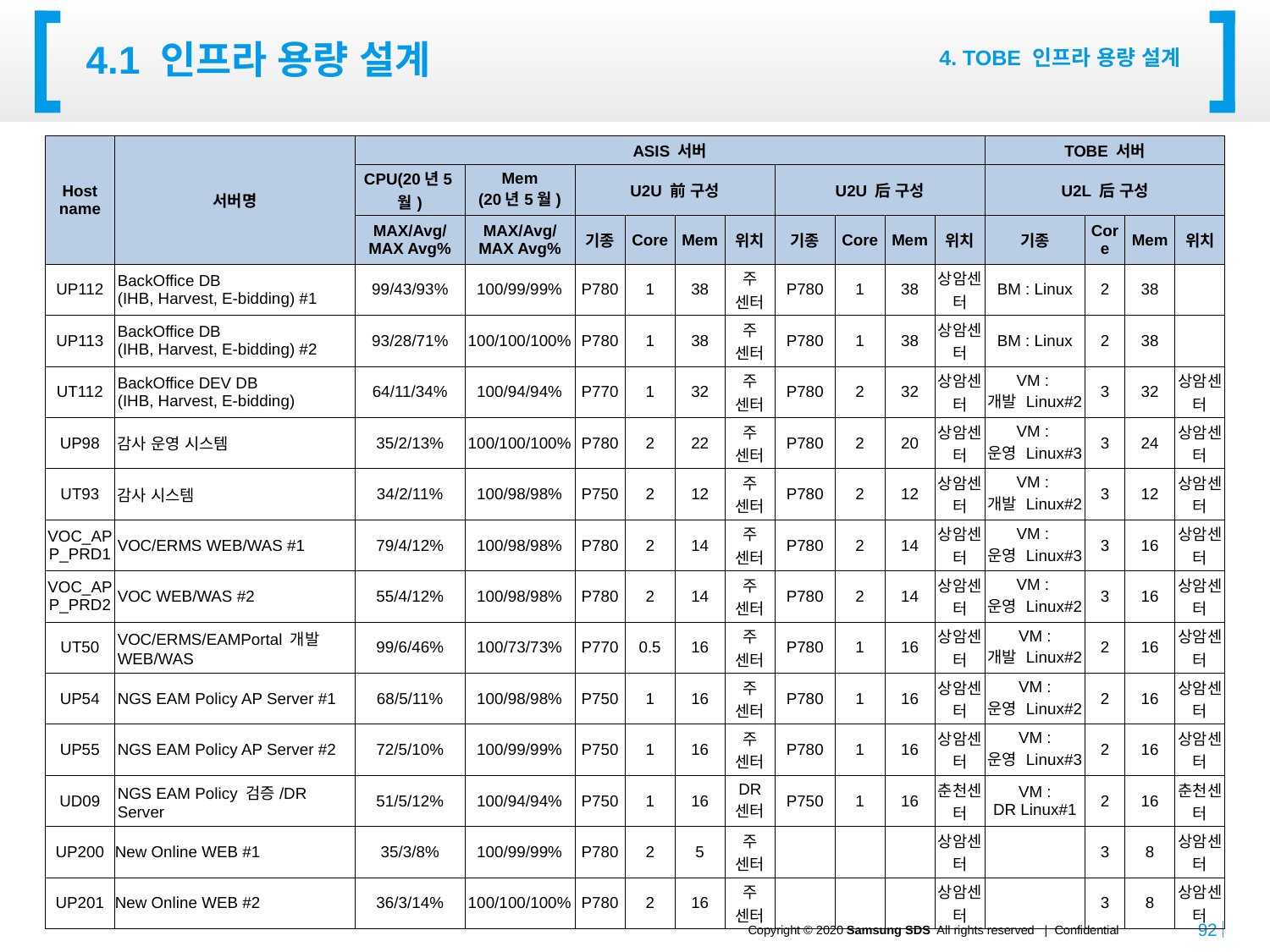

# 4.1 인프라 용량 설계
4. TOBE 인프라 용량 설계
| Host name | 서버명 | ASIS 서버 |  |  |  |  |  |  |  |  |  | TOBE 서버 |  |  |  |
| --- | --- | --- | --- | --- | --- | --- | --- | --- | --- | --- | --- | --- | --- | --- | --- |
|  |  | CPU(20년5월) | Mem (20년5월) | U2U 前 구성 |  |  |  | U2U 后 구성 |  |  |  | U2L 后 구성 |  |  |  |
|  |  | MAX/Avg/ MAX Avg% | MAX/Avg/ MAX Avg% | 기종 | Core | Mem | 위치 | 기종 | Core | Mem | 위치 | 기종 | Core | Mem | 위치 |
| UP112 | BackOffice DB (IHB, Harvest, E-bidding) #1 | 99/43/93% | 100/99/99% | P780 | 1 | 38 | 주 센터 | P780 | 1 | 38 | 상암센터 | BM : Linux | 2 | 38 |  |
| UP113 | BackOffice DB (IHB, Harvest, E-bidding) #2 | 93/28/71% | 100/100/100% | P780 | 1 | 38 | 주 센터 | P780 | 1 | 38 | 상암센터 | BM : Linux | 2 | 38 |  |
| UT112 | BackOffice DEV DB (IHB, Harvest, E-bidding) | 64/11/34% | 100/94/94% | P770 | 1 | 32 | 주 센터 | P780 | 2 | 32 | 상암센터 | VM : 개발 Linux#2 | 3 | 32 | 상암센터 |
| UP98 | 감사 운영 시스템 | 35/2/13% | 100/100/100% | P780 | 2 | 22 | 주 센터 | P780 | 2 | 20 | 상암센터 | VM : 운영 Linux#3 | 3 | 24 | 상암센터 |
| UT93 | 감사 시스템 | 34/2/11% | 100/98/98% | P750 | 2 | 12 | 주 센터 | P780 | 2 | 12 | 상암센터 | VM : 개발 Linux#2 | 3 | 12 | 상암센터 |
| VOC\_APP\_PRD1 | VOC/ERMS WEB/WAS #1 | 79/4/12% | 100/98/98% | P780 | 2 | 14 | 주 센터 | P780 | 2 | 14 | 상암센터 | VM : 운영 Linux#3 | 3 | 16 | 상암센터 |
| VOC\_APP\_PRD2 | VOC WEB/WAS #2 | 55/4/12% | 100/98/98% | P780 | 2 | 14 | 주 센터 | P780 | 2 | 14 | 상암센터 | VM : 운영 Linux#2 | 3 | 16 | 상암센터 |
| UT50 | VOC/ERMS/EAMPortal 개발 WEB/WAS | 99/6/46% | 100/73/73% | P770 | 0.5 | 16 | 주 센터 | P780 | 1 | 16 | 상암센터 | VM : 개발 Linux#2 | 2 | 16 | 상암센터 |
| UP54 | NGS EAM Policy AP Server #1 | 68/5/11% | 100/98/98% | P750 | 1 | 16 | 주 센터 | P780 | 1 | 16 | 상암센터 | VM : 운영 Linux#2 | 2 | 16 | 상암센터 |
| UP55 | NGS EAM Policy AP Server #2 | 72/5/10% | 100/99/99% | P750 | 1 | 16 | 주 센터 | P780 | 1 | 16 | 상암센터 | VM : 운영 Linux#3 | 2 | 16 | 상암센터 |
| UD09 | NGS EAM Policy 검증/DR Server | 51/5/12% | 100/94/94% | P750 | 1 | 16 | DR 센터 | P750 | 1 | 16 | 춘천센터 | VM : DR Linux#1 | 2 | 16 | 춘천센터 |
| UP200 | New Online WEB #1 | 35/3/8% | 100/99/99% | P780 | 2 | 5 | 주 센터 |  |  |  | 상암센터 |  | 3 | 8 | 상암센터 |
| UP201 | New Online WEB #2 | 36/3/14% | 100/100/100% | P780 | 2 | 16 | 주 센터 |  |  |  | 상암센터 |  | 3 | 8 | 상암센터 |